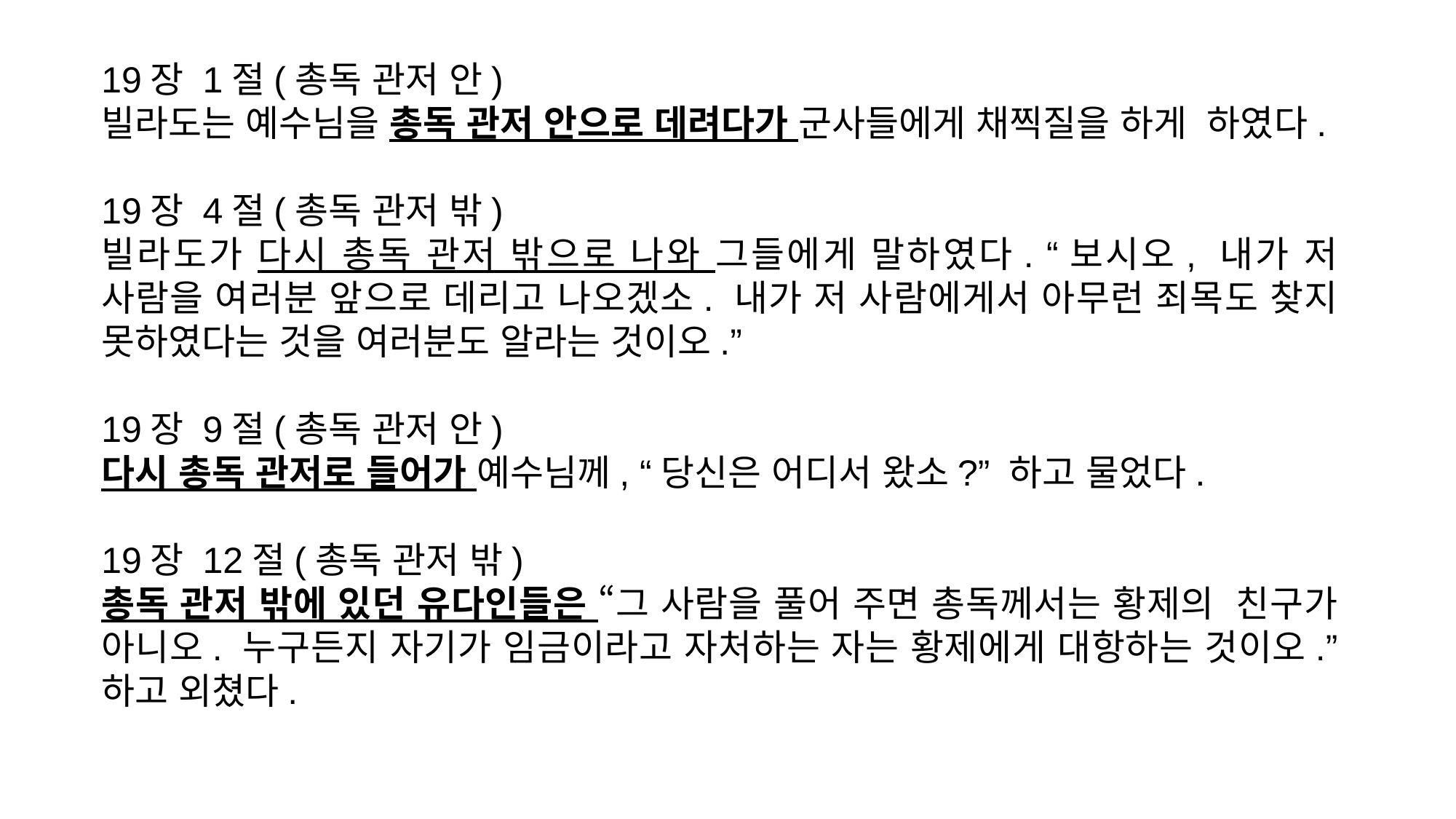

19장 1절(총독 관저 안)
빌라도는 예수님을 총독 관저 안으로 데려다가 군사들에게 채찍질을 하게  하였다.

19장 4절(총독 관저 밖)
빌라도가 다시 총독 관저 밖으로 나와 그들에게 말하였다. “보시오, 내가 저 사람을 여러분 앞으로 데리고 나오겠소. 내가 저 사람에게서 아무런 죄목도 찾지 못하였다는 것을 여러분도 알라는 것이오.”

19장 9절(총독 관저 안)
다시 총독 관저로 들어가 예수님께, “당신은 어디서 왔소?” 하고 물었다.

19장 12절(총독 관저 밖)
총독 관저 밖에 있던 유다인들은 “그 사람을 풀어 주면 총독께서는 황제의  친구가 아니오. 누구든지 자기가 임금이라고 자처하는 자는 황제에게 대항하는 것이오.” 하고 외쳤다.